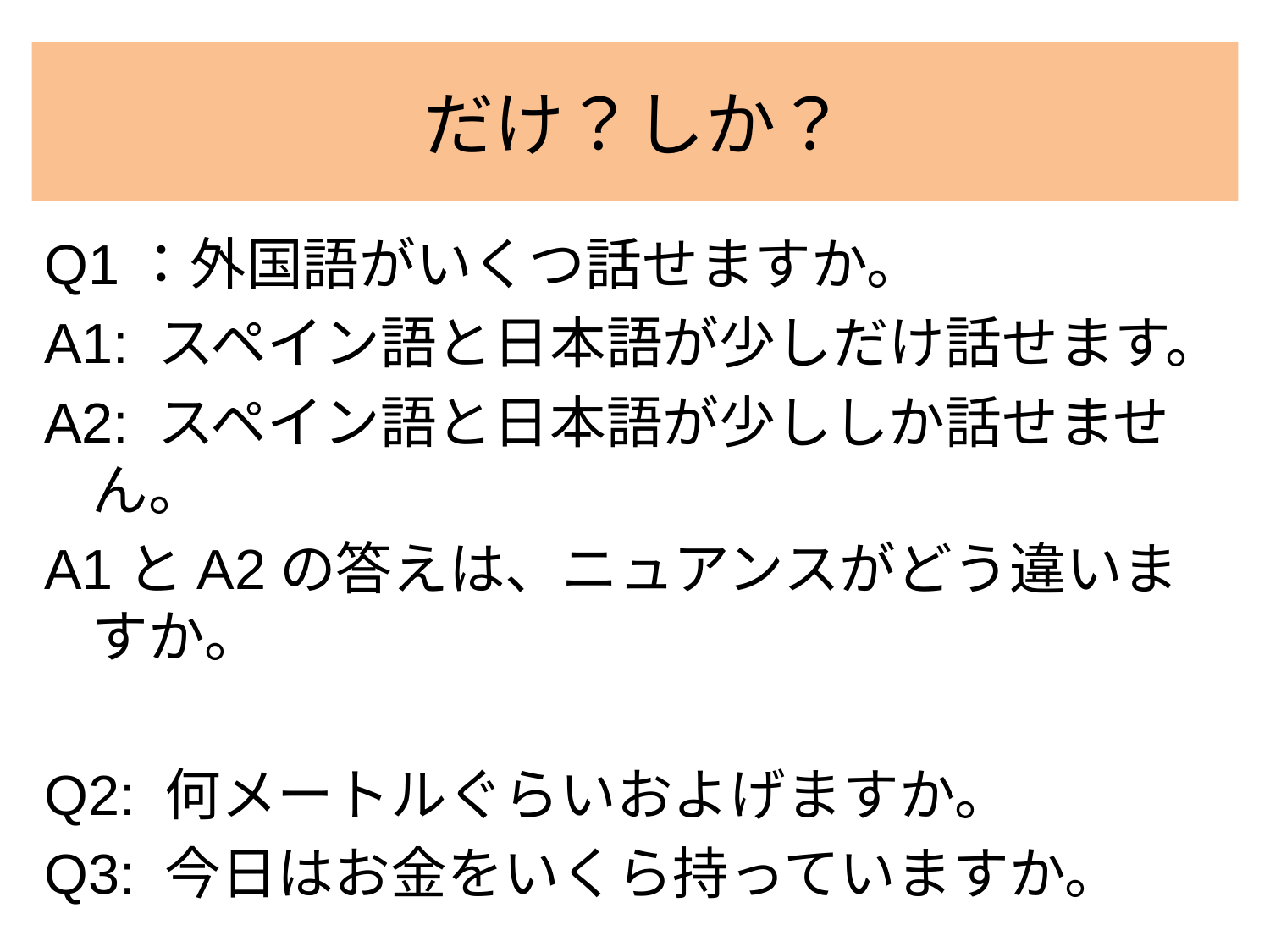

# だけ？しか？
Q1：外国語がいくつ話せますか。
A1: スペイン語と日本語が少しだけ話せます。
A2: スペイン語と日本語が少ししか話せません。
A1とA2の答えは、ニュアンスがどう違いますか。

Q2: 何メートルぐらいおよげますか。
Q3: 今日はお金をいくら持っていますか。